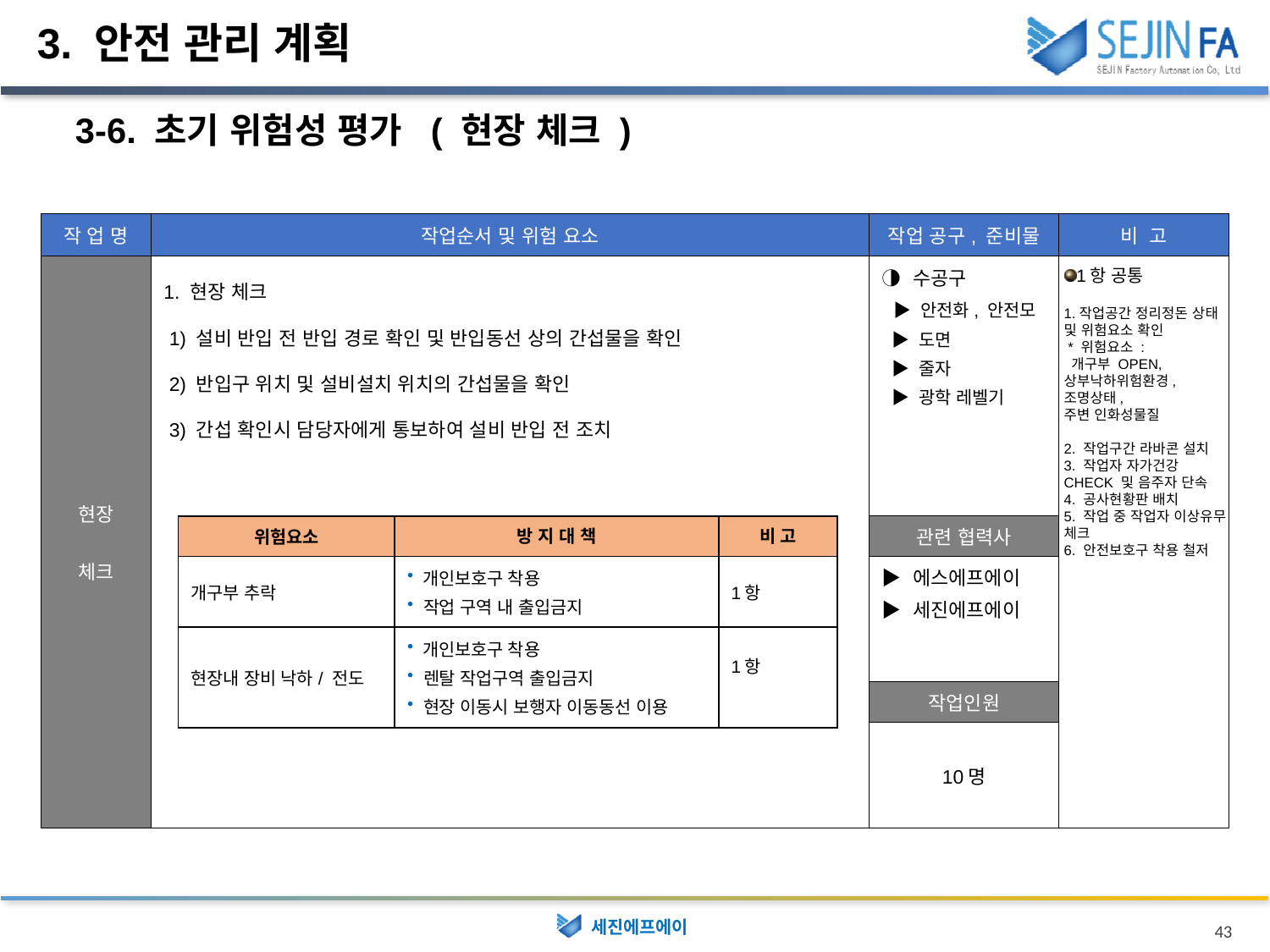

3. 안전 관리 계획
3-6. 초기 위험성 평가  ( 현장 체크 )
| 작 업 명 | 작업순서 및 위험 요소 | 작업 공구, 준비물 | 비 고 |
| --- | --- | --- | --- |
| 현장 체크 | 1. 현장 체크  1) 설비 반입 전 반입 경로 확인 및 반입동선 상의 간섭물을 확인  2) 반입구 위치 및 설비설치 위치의 간섭물을 확인  3) 간섭 확인시 담당자에게 통보하여 설비 반입 전 조치 | ◑ 수공구 ▶ 안전화, 안전모 ▶ 도면 ▶ 줄자 ▶ 광학 레벨기 |  |
|  |  | 관련 협력사 |  |
|  |  | ▶ 에스에프에이 ▶ 세진에프에이 |  |
|  |  | 작업인원 |  |
|  |  | 10명 |  |
1항 공통

1.작업공간 정리정돈 상태 및 위험요소 확인
 * 위험요소 :
 개구부 OPEN, 상부낙하위험환경, 조명상태,
주변 인화성물질

2. 작업구간 라바콘 설치
3. 작업자 자가건강 CHECK 및 음주자 단속
4. 공사현황판 배치
5. 작업 중 작업자 이상유무 체크
6. 안전보호구 착용 철저
| 위험요소 | 방 지 대 책 | 비 고 |
| --- | --- | --- |
| 개구부 추락 | 개인보호구 착용 작업 구역 내 출입금지 | 1항 |
| 현장내 장비 낙하/ 전도 | 개인보호구 착용 렌탈 작업구역 출입금지 현장 이동시 보행자 이동동선 이용 | 1항 |
43